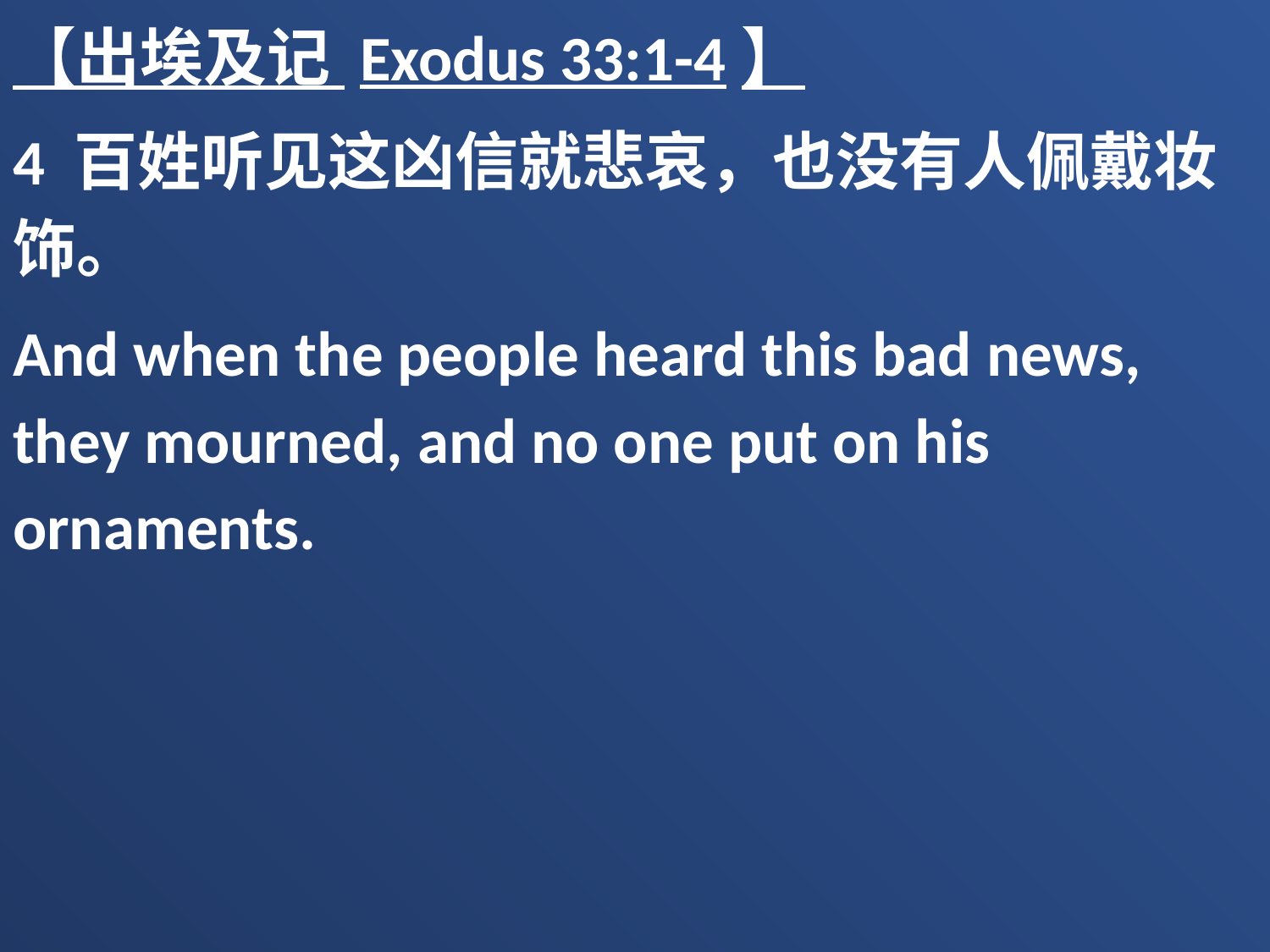

【出埃及记 Exodus 33:1-4】
4 百姓听见这凶信就悲哀，也没有人佩戴妆饰。
And when the people heard this bad news, they mourned, and no one put on his ornaments.